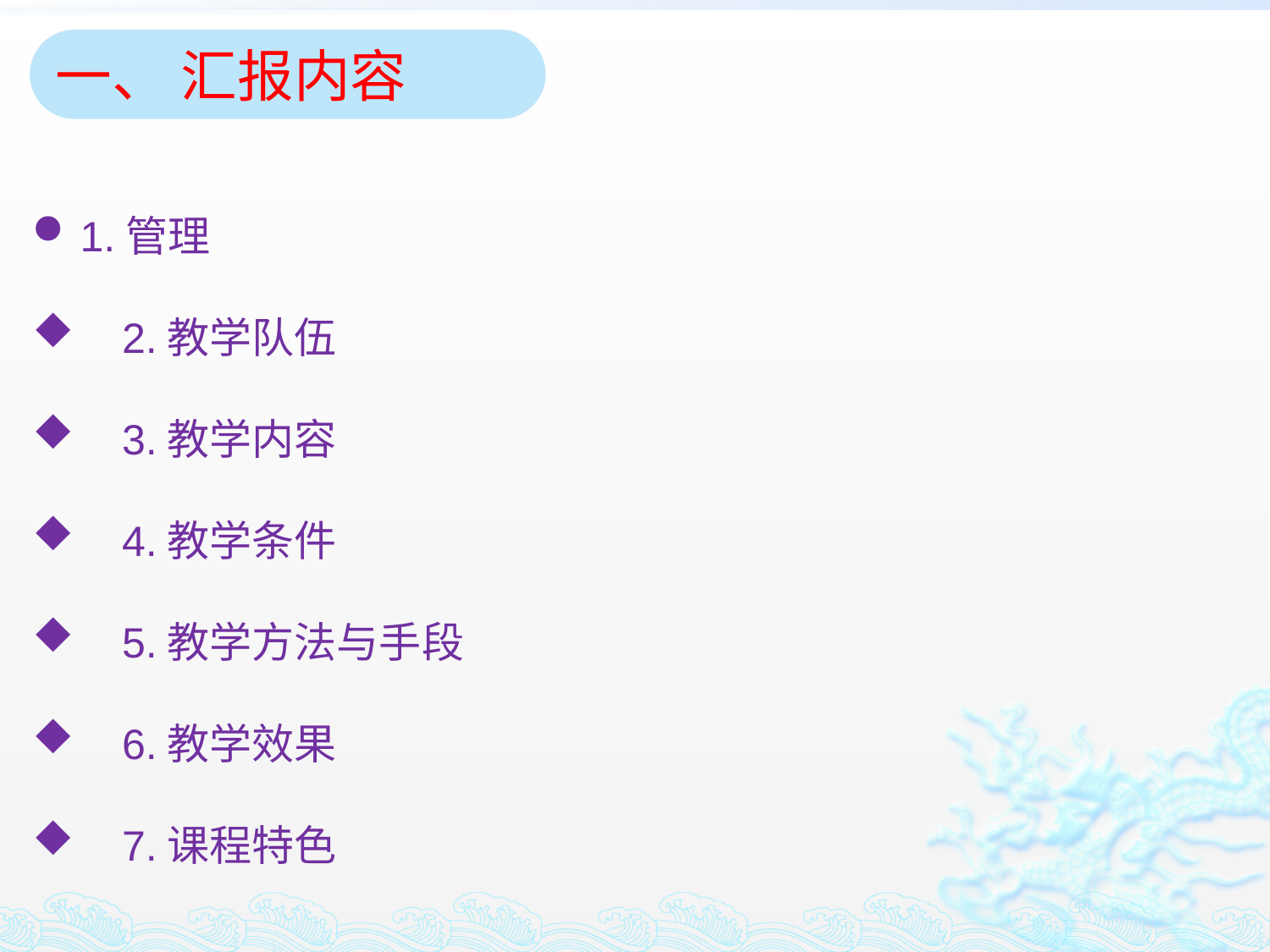

一、 汇报内容
1.管理
    2.教学队伍
    3.教学内容
    4.教学条件
    5.教学方法与手段
    6.教学效果
    7.课程特色